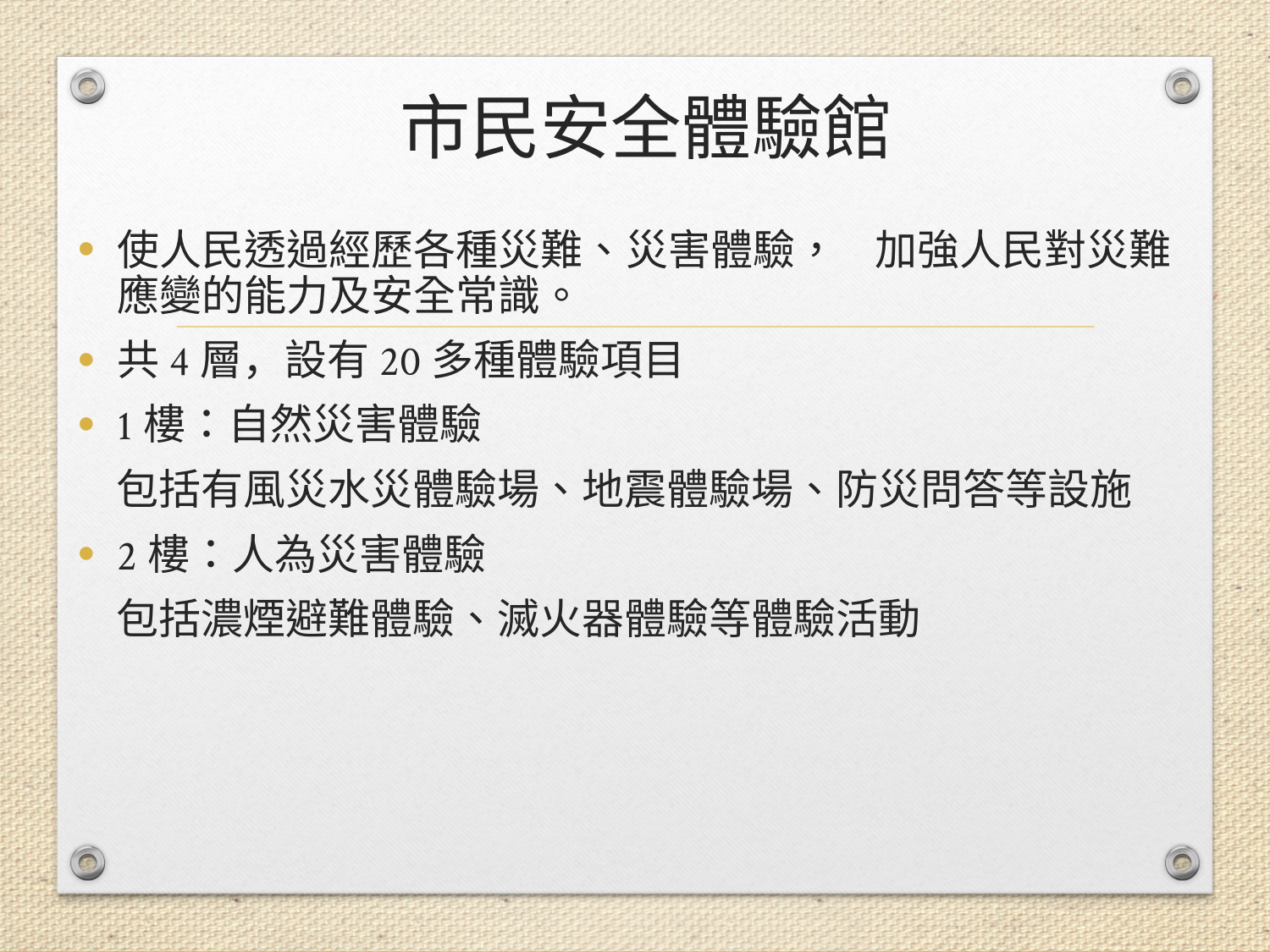

# 市民安全體驗館
使人民透過經歷各種災難、災害體驗，    加強人民對災難應變的能力及安全常識。
共4層，設有20多種體驗項目
1樓：自然災害體驗
   包括有風災水災體驗場、地震體驗場、防災問答等設施
2樓：人為災害體驗
   包括濃煙避難體驗、滅火器體驗等體驗活動